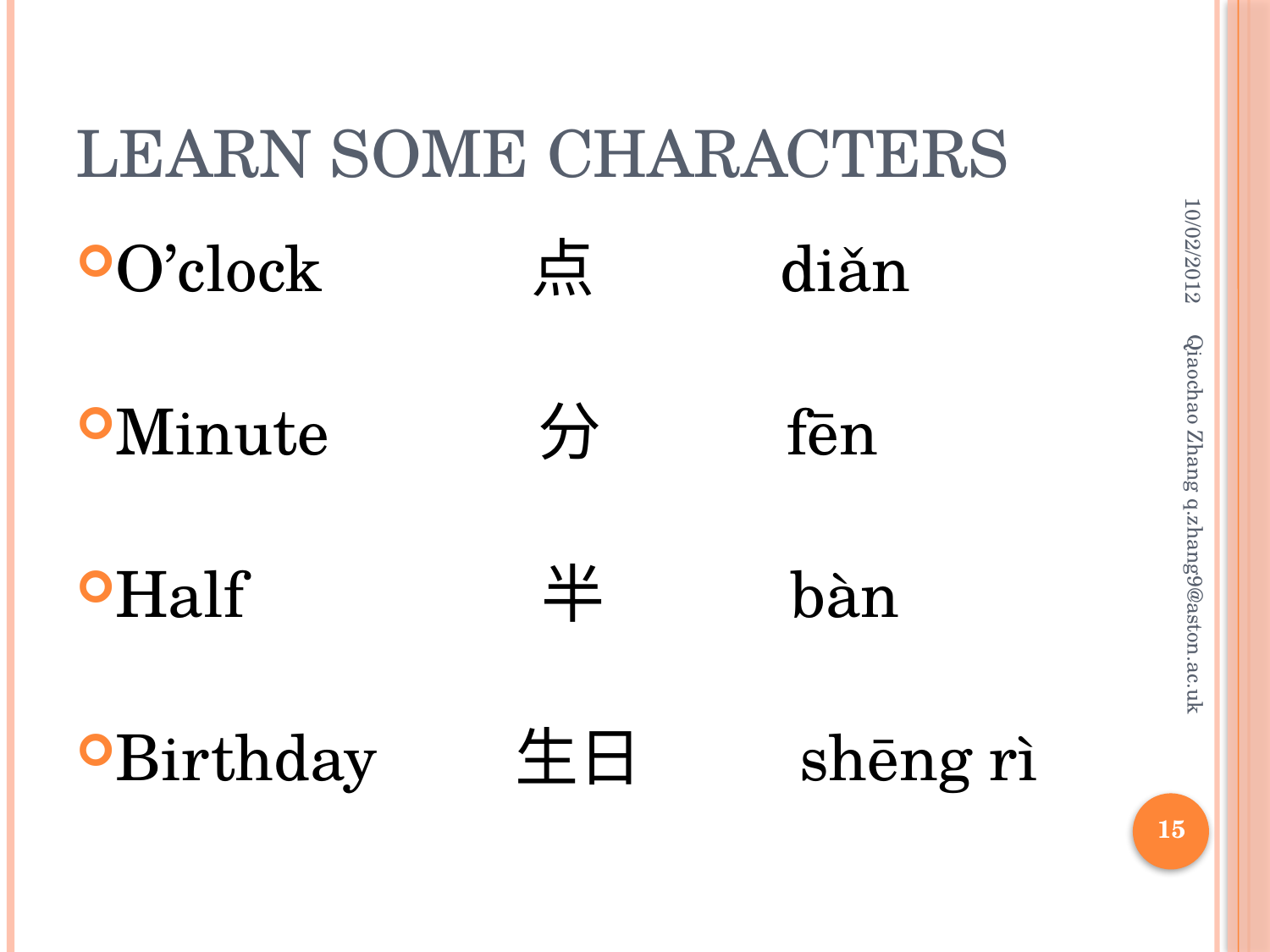

# Learn some characters
10/02/2012
O’clock           点            diǎn
Minute           分            fēn
Half                半            bàn
Birthday       生日          shēng rì
Qiaochao Zhang q.zhang9@aston.ac.uk
15